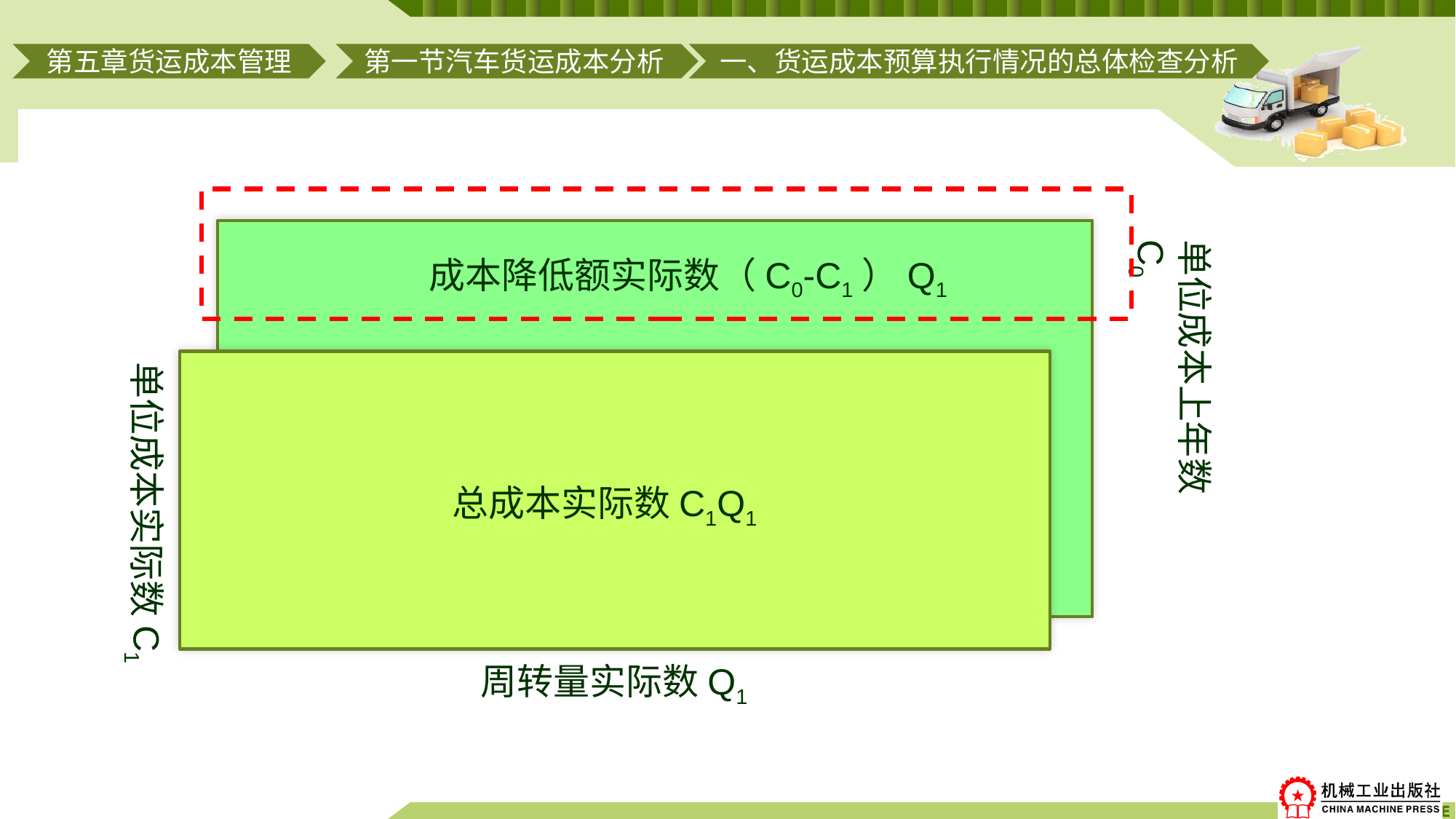

第一节汽车货运成本分析
一、货运成本预算执行情况的总体检查分析
第五章货运成本管理

单位成本上年数C0
成本降低额实际数（C0-C1）Q1
单位成本实际数C1

总成本实际数C1Q1
周转量实际数Q1